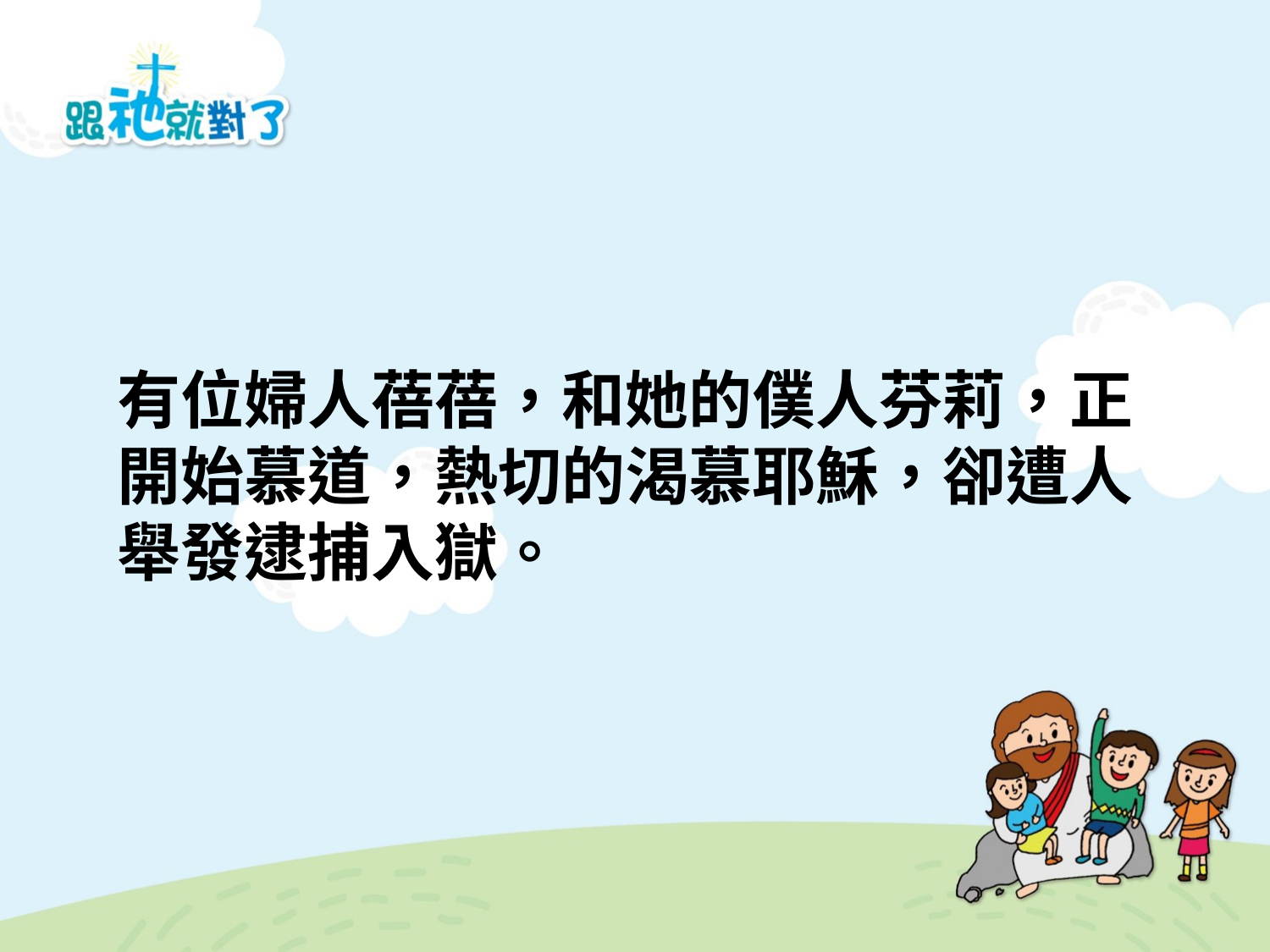

有位婦人蓓蓓，和她的僕人芬莉，正開始慕道，熱切的渴慕耶穌，卻遭人舉發逮捕入獄。